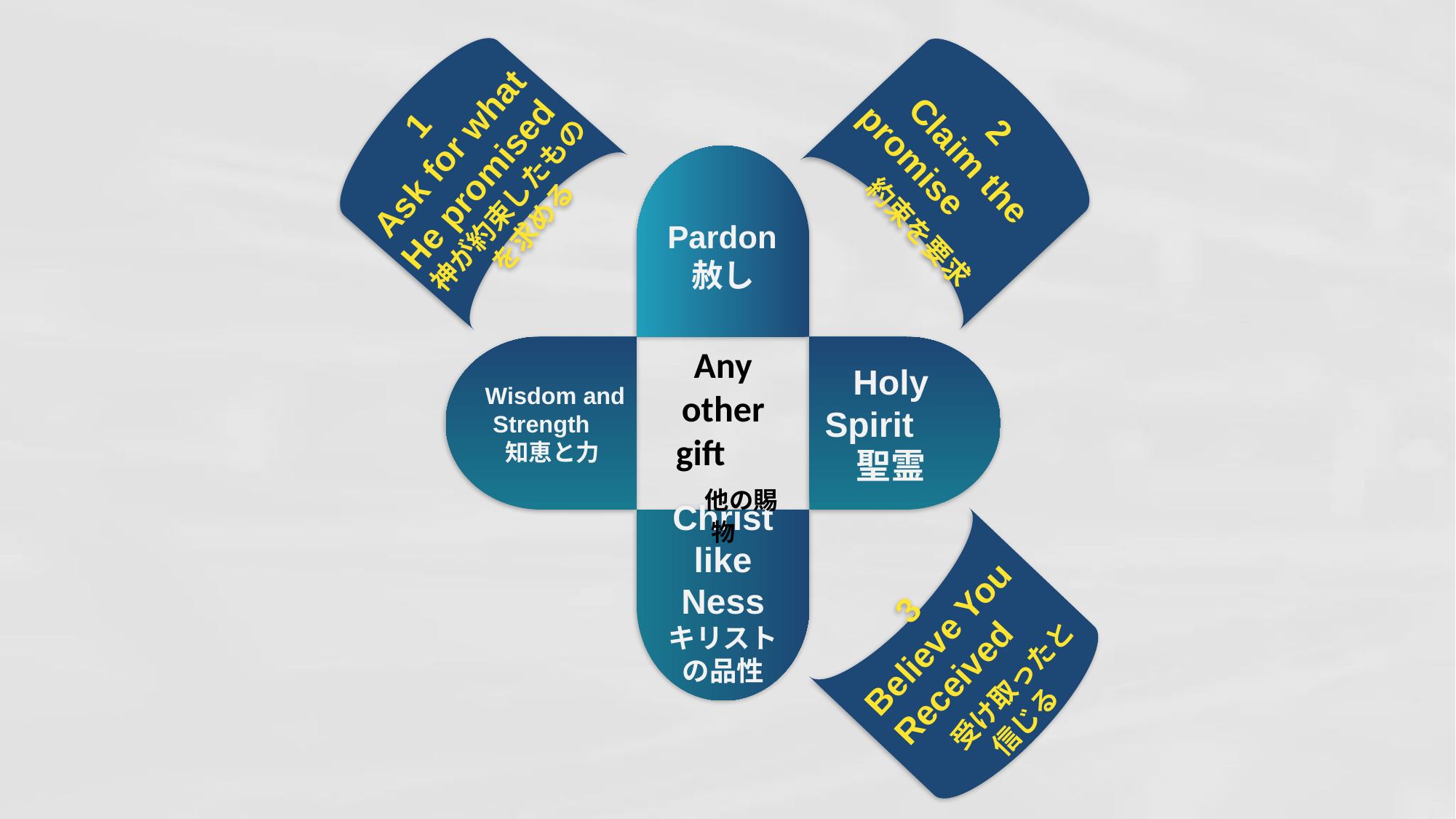

2
Claim the promise　　　約束を要求
1
Ask for what He promised神が約束したものを求める
Pardon赦し
Wisdom and Strength　知恵と力
Holy Spirit　聖霊
Any other gift　　他の賜物
Christ like
Ness
キリストの品性
3
Believe You Received　　受け取ったと信じる